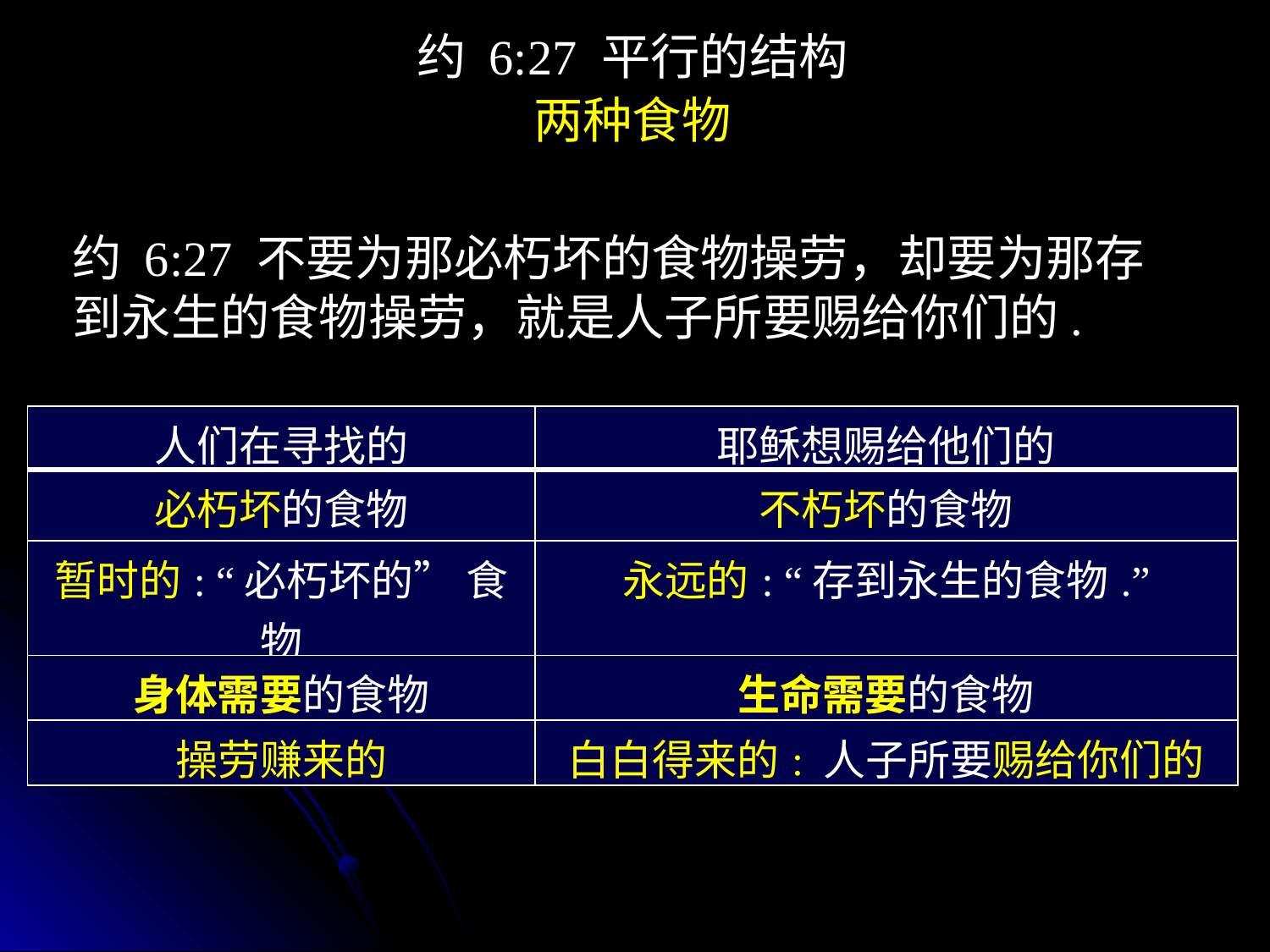

约 6:27 平行的结构
两种食物
约 6:27 不要为那必朽坏的食物操劳，却要为那存到永生的食物操劳，就是人子所要赐给你们的.
| 人们在寻找的 | 耶稣想赐给他们的 |
| --- | --- |
| 必朽坏的食物 | 不朽坏的食物 |
| 暂时的: “必朽坏的” 食物 | 永远的: “存到永生的食物.” |
| 身体需要的食物 | 生命需要的食物 |
| 操劳赚来的 | 白白得来的: 人子所要赐给你们的 |